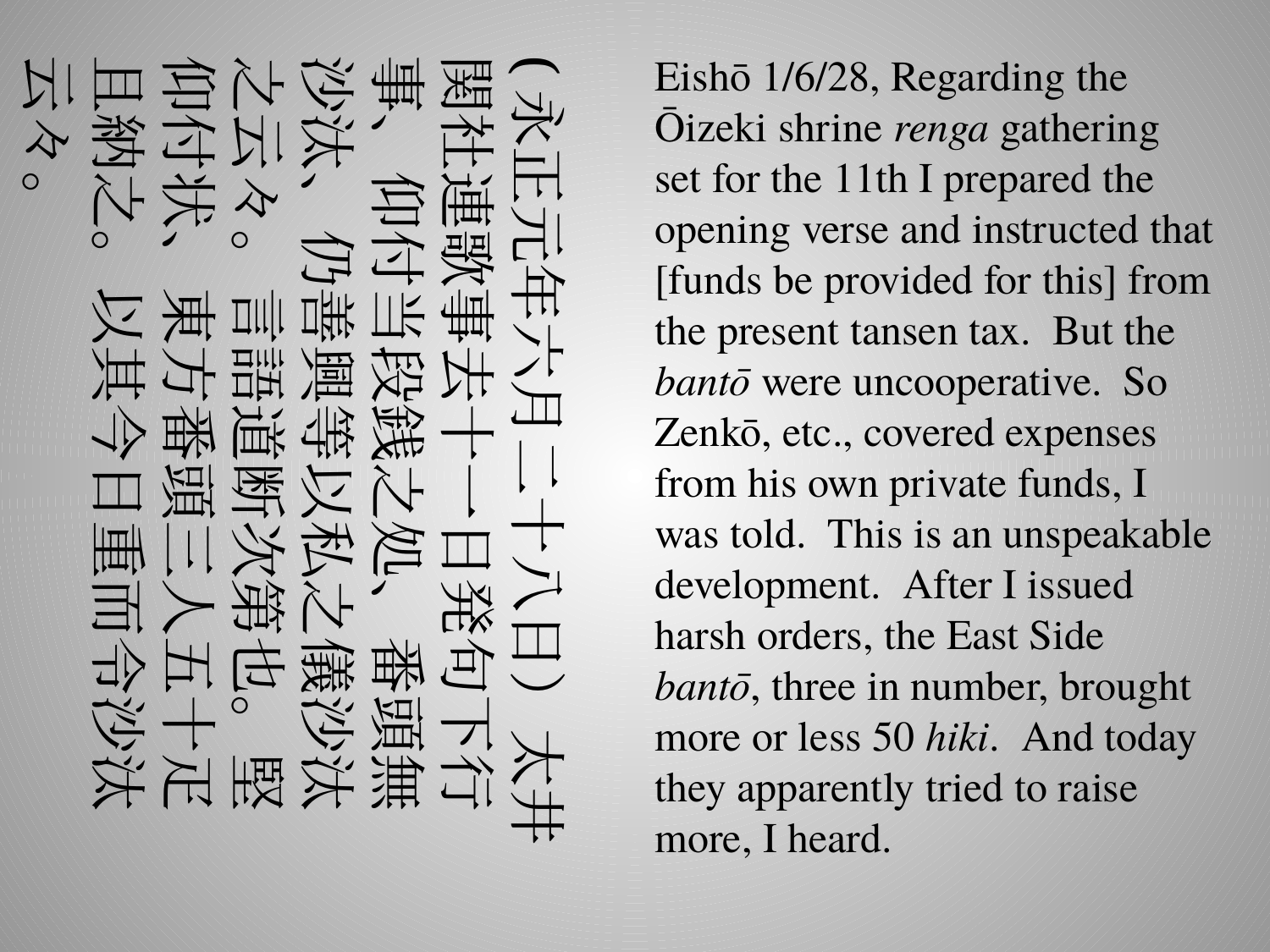

(永正元年六月二十八日）太井関社連歌事去十一日発句下行事、仰付当段銭之処、番頭無沙汰、仍善興等以私之儀沙汰之云々。言語道断次第也。堅仰付状、東方番頭三人五十疋且納之。以其今日重而令沙汰云々。
Eishō 1/6/28, Regarding the Ōizeki shrine renga gathering set for the 11th I prepared the opening verse and instructed that [funds be provided for this] from the present tansen tax.  But the bantō were uncooperative.  So Zenkō, etc., covered expenses from his own private funds, I was told.  This is an unspeakable development.  After I issued harsh orders, the East Side bantō, three in number, brought more or less 50 hiki.  And today they apparently tried to raise more, I heard.